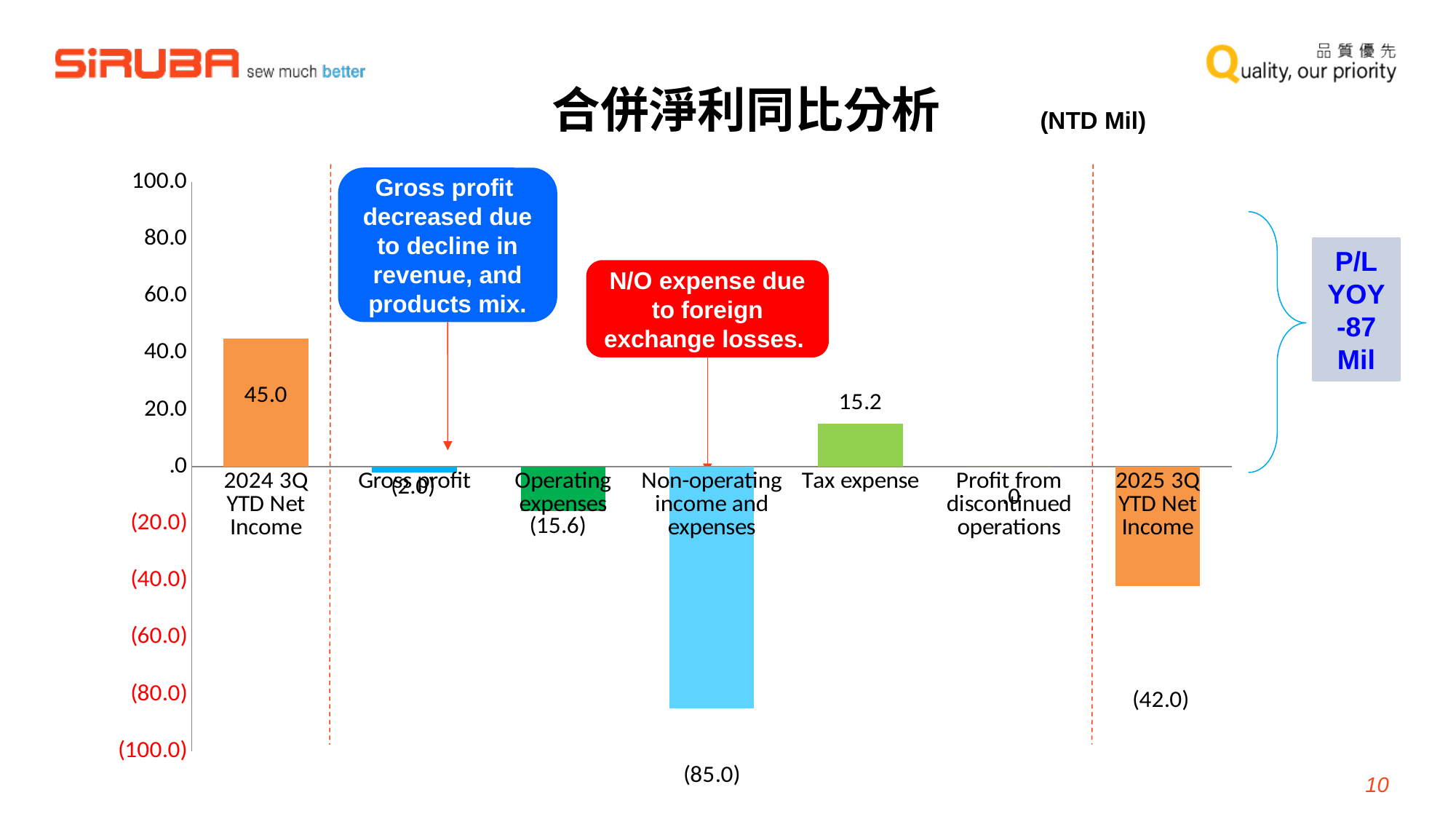

合併淨利同比分析
(NTD Mil)
Gross profit  decreased due to decline in revenue, and products mix.

### Chart

| Category |  |
|---|---|
| 2024 3Q
YTD Net Income | 45000.0 |
| Gross profit | -2000.0 |
| Operating expenses | -15600.0 |
| Non-operating income and expenses | -85000.0 |
| Tax expense | 15200.0 |
| Profit from discontinued operations | 0.0 |
| 2025 3Q
YTD Net Income | -42000.0 |
P/L
YOY
-87 Mil
N/O expense due to foreign exchange losses.
10